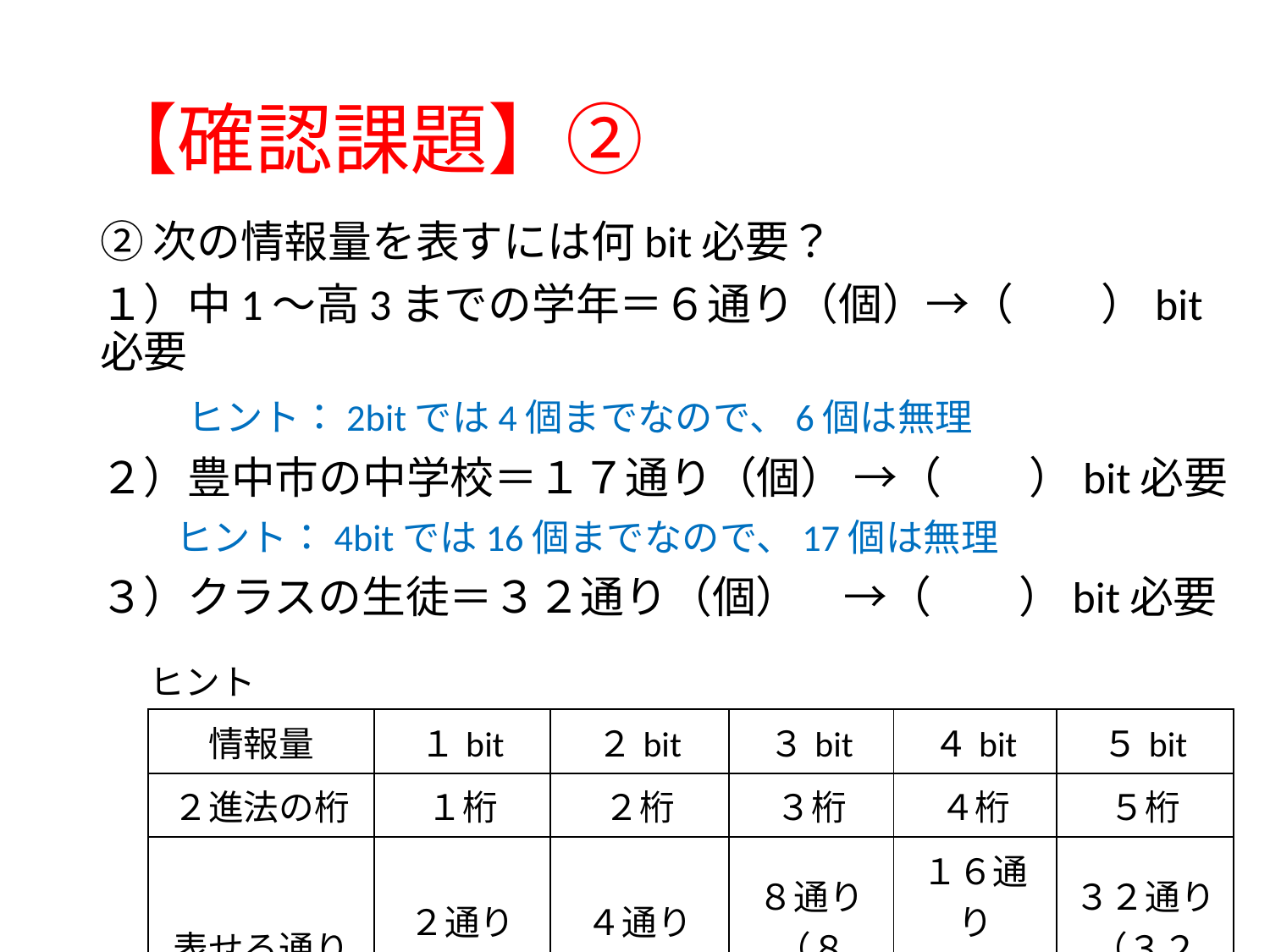

# 【確認課題】②
②次の情報量を表すには何bit必要？
１）中1～高3までの学年＝６通り（個）→（　　）bit必要
　　ヒント：2bitでは4個までなので、6個は無理
２）豊中市の中学校＝１７通り（個） →（　　）bit必要
　　ヒント：4bitでは16個までなので、17個は無理
３）クラスの生徒＝３２通り（個）　→（　　）bit必要

ヒント
| 情報量 | １bit | ２bit | ３bit | ４bit | ５bit |
| --- | --- | --- | --- | --- | --- |
| ２進法の桁 | １桁 | ２桁 | ３桁 | ４桁 | ５桁 |
| 表せる通り | ２通り （２個） | ４通り （４個） | ８通り （８個） | １６通り （１６個） | ３２通り （３２個） |